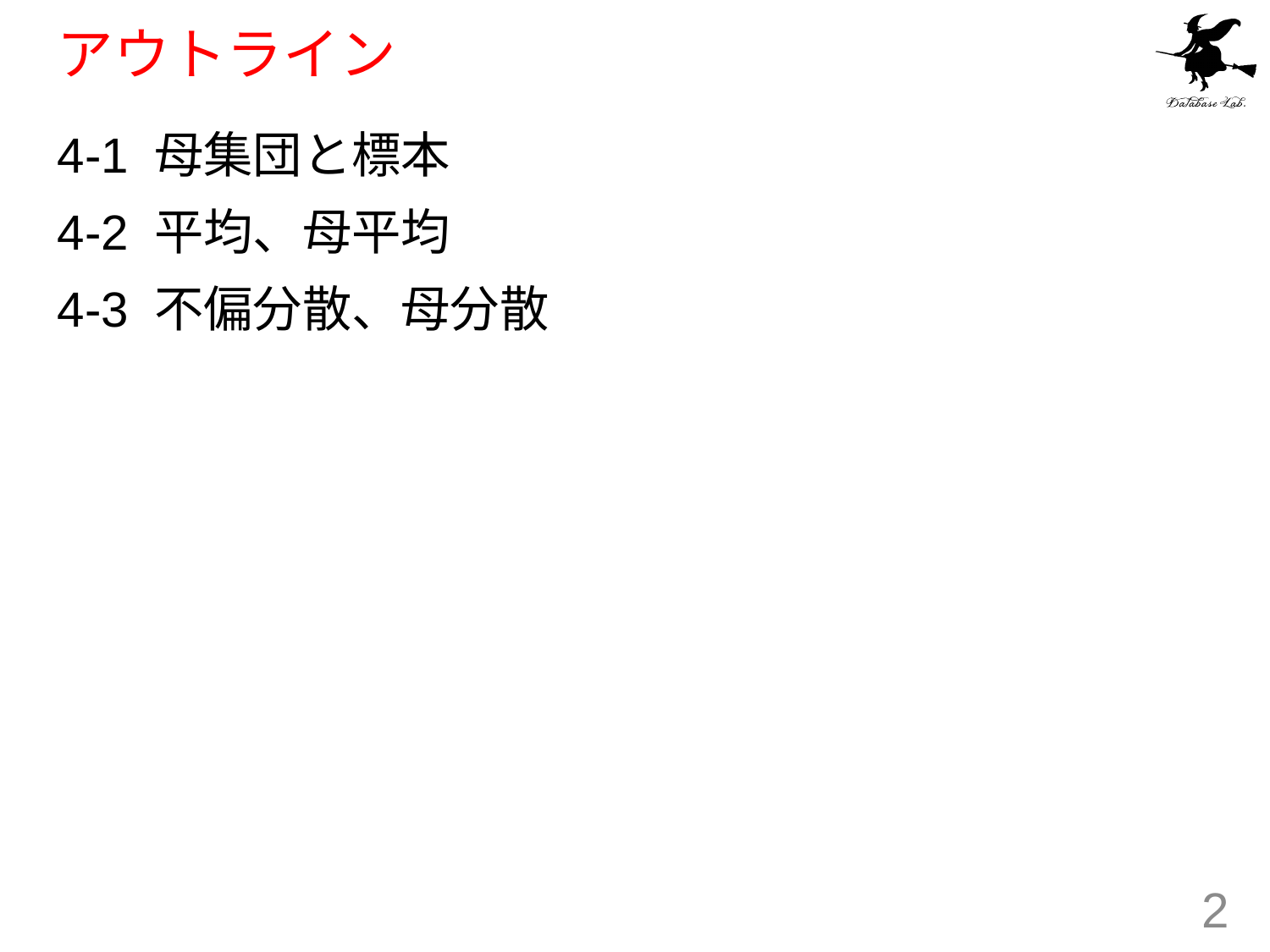

# アウトライン
4-1 母集団と標本
4-2 平均、母平均
4-3 不偏分散、母分散
2